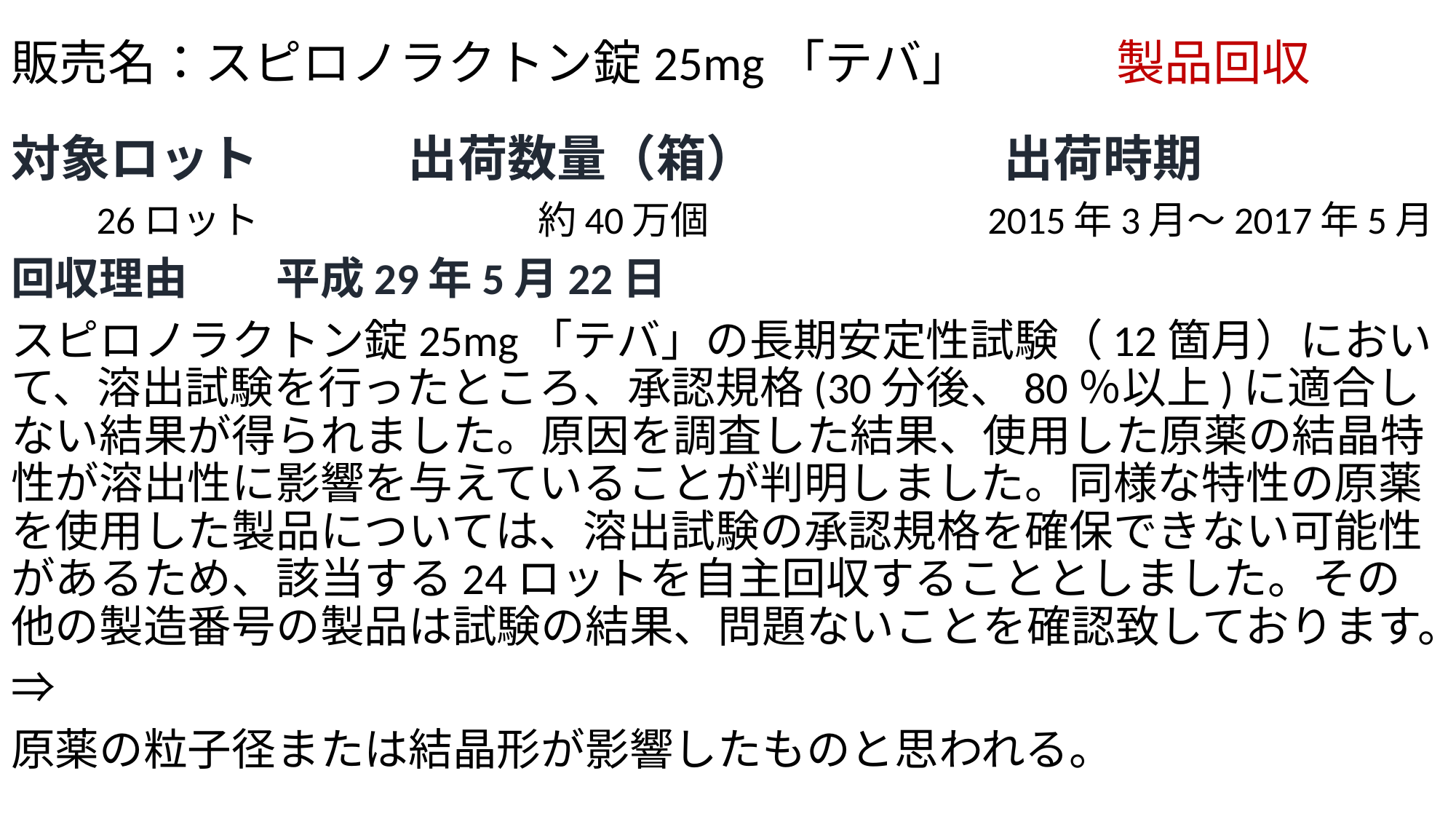

# 販売名：スピロノラクトン錠25mg「テバ」　　　製品回収
対象ロット　　　出荷数量（箱）　　　　　出荷時期
　　26ロット　　　　　　 　約40万個　　　　　　　2015年3月～2017年5月
回収理由　　平成29年5月22日
スピロノラクトン錠25mg「テバ」の長期安定性試験（12箇月）において、溶出試験を行ったところ、承認規格(30分後、80％以上)に適合しない結果が得られました。原因を調査した結果、使用した原薬の結晶特性が溶出性に影響を与えていることが判明しました。同様な特性の原薬を使用した製品については、溶出試験の承認規格を確保できない可能性があるため、該当する24ロットを自主回収することとしました。その他の製造番号の製品は試験の結果、問題ないことを確認致しております。
⇒
原薬の粒子径または結晶形が影響したものと思われる。